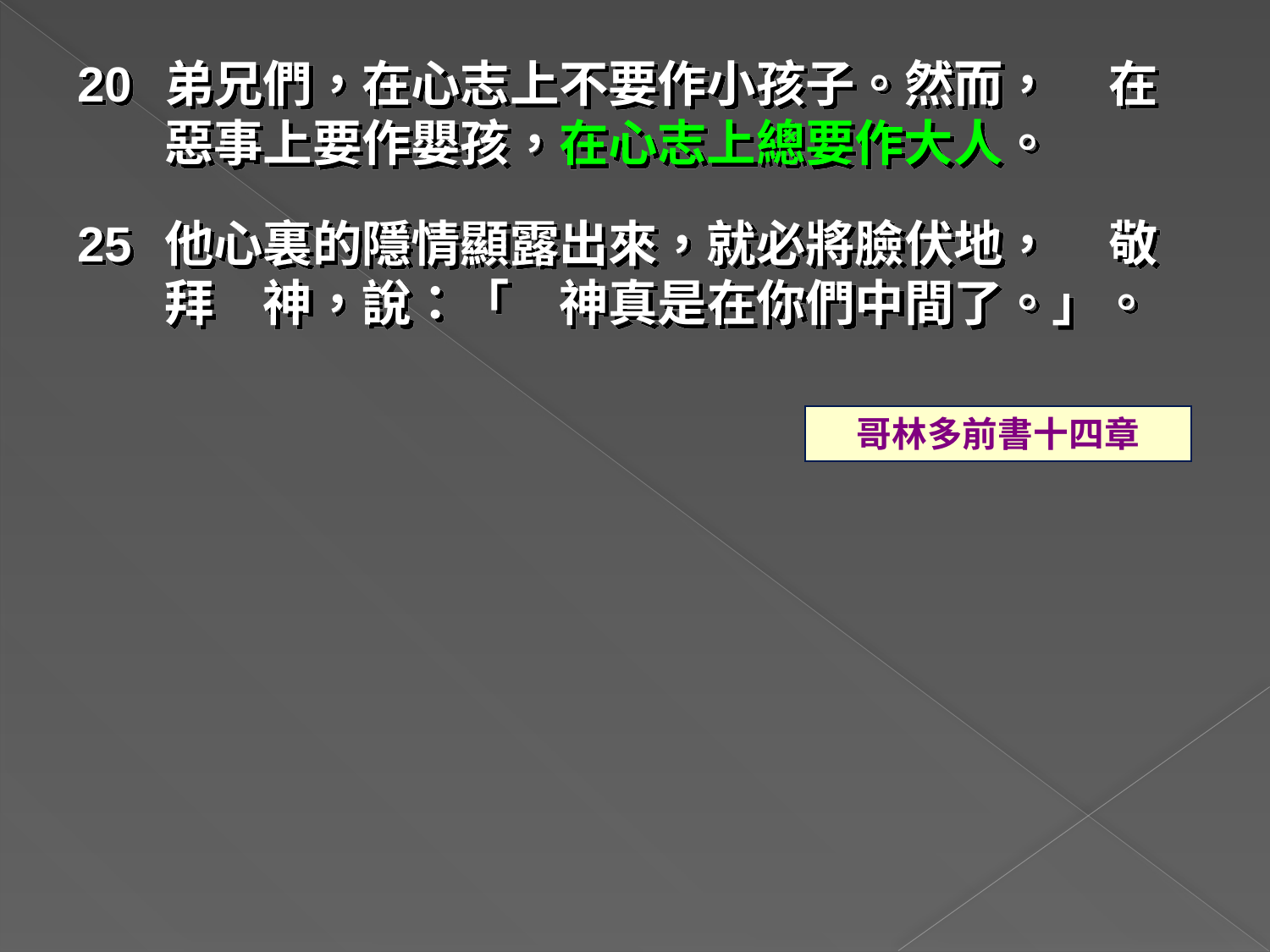

20	弟兄們，在心志上不要作小孩子。然而，     在惡事上要作嬰孩，在心志上總要作大人。
25	他心裏的隱情顯露出來，就必將臉伏地，     敬拜　神，說：「　神真是在你們中間了。」。
哥林多前書十四章